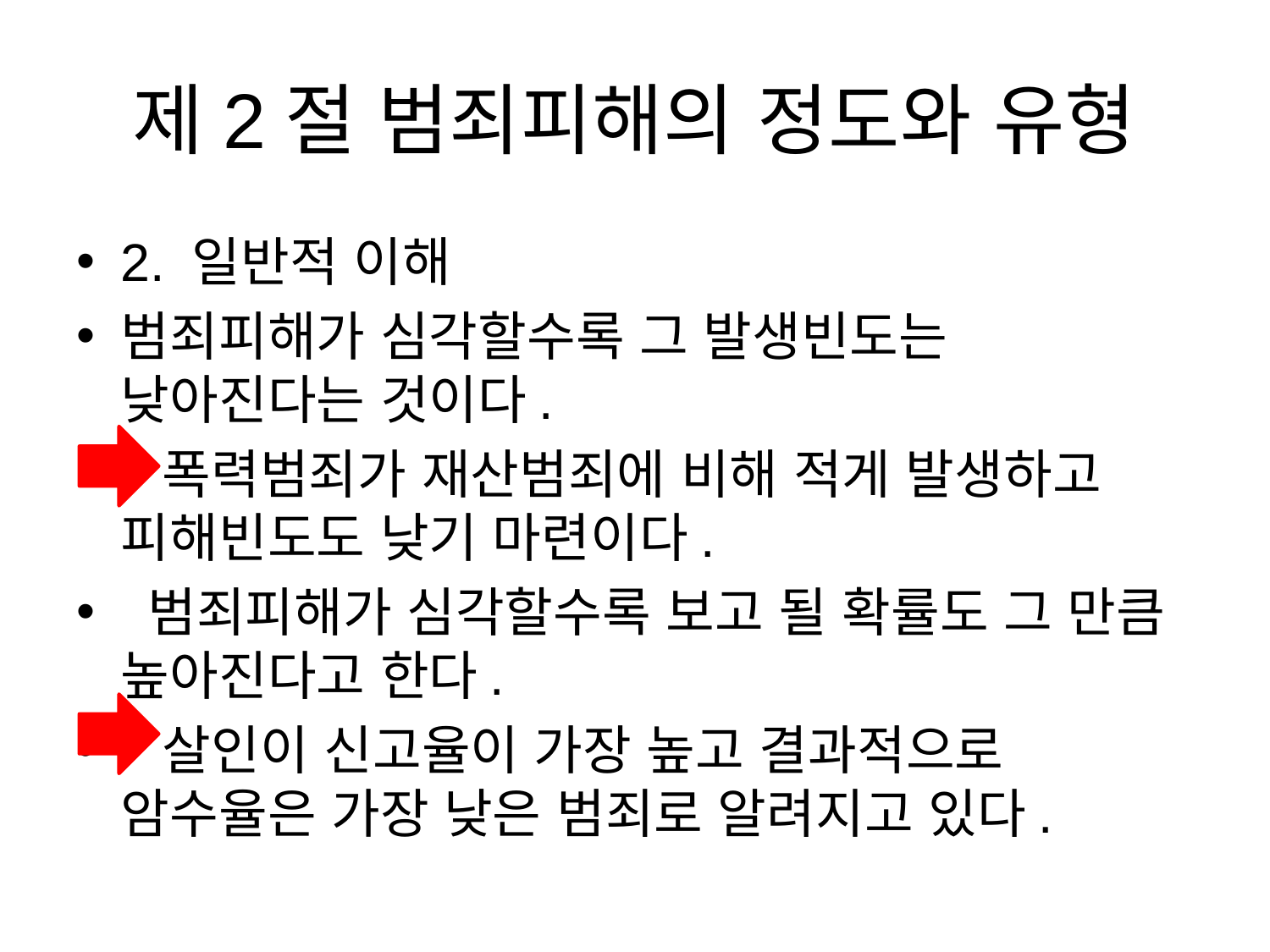

# 제2절 범죄피해의 정도와 유형
2. 일반적 이해
범죄피해가 심각할수록 그 발생빈도는 낮아진다는 것이다.
  폭력범죄가 재산범죄에 비해 적게 발생하고 피해빈도도 낮기 마련이다.
 범죄피해가 심각할수록 보고 될 확률도 그 만큼 높아진다고 한다.
  살인이 신고율이 가장 높고 결과적으로 암수율은 가장 낮은 범죄로 알려지고 있다.